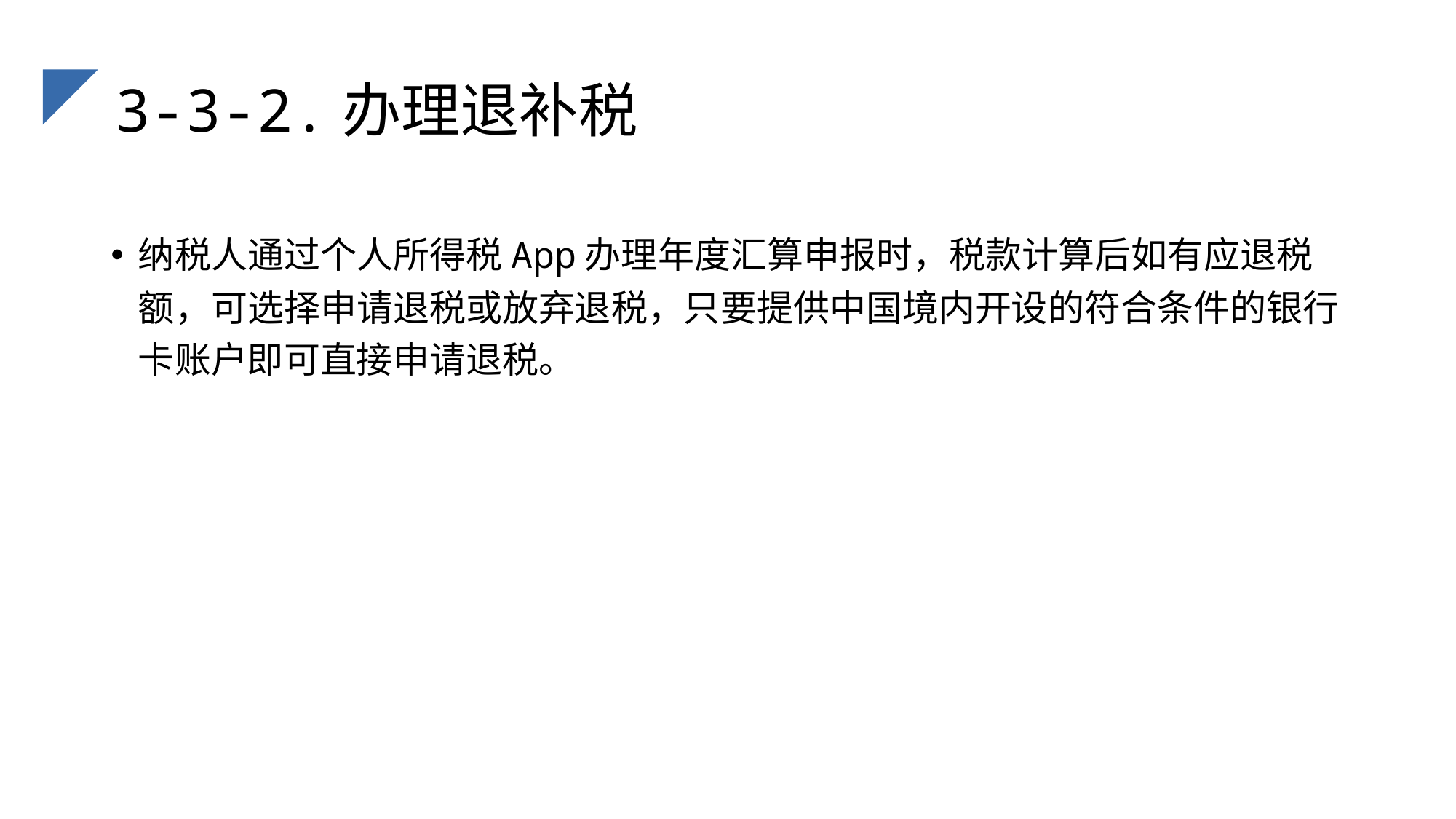

# 3-3-2.办理退补税
纳税人通过个人所得税App办理年度汇算申报时，税款计算后如有应退税额，可选择申请退税或放弃退税，只要提供中国境内开设的符合条件的银行卡账户即可直接申请退税。